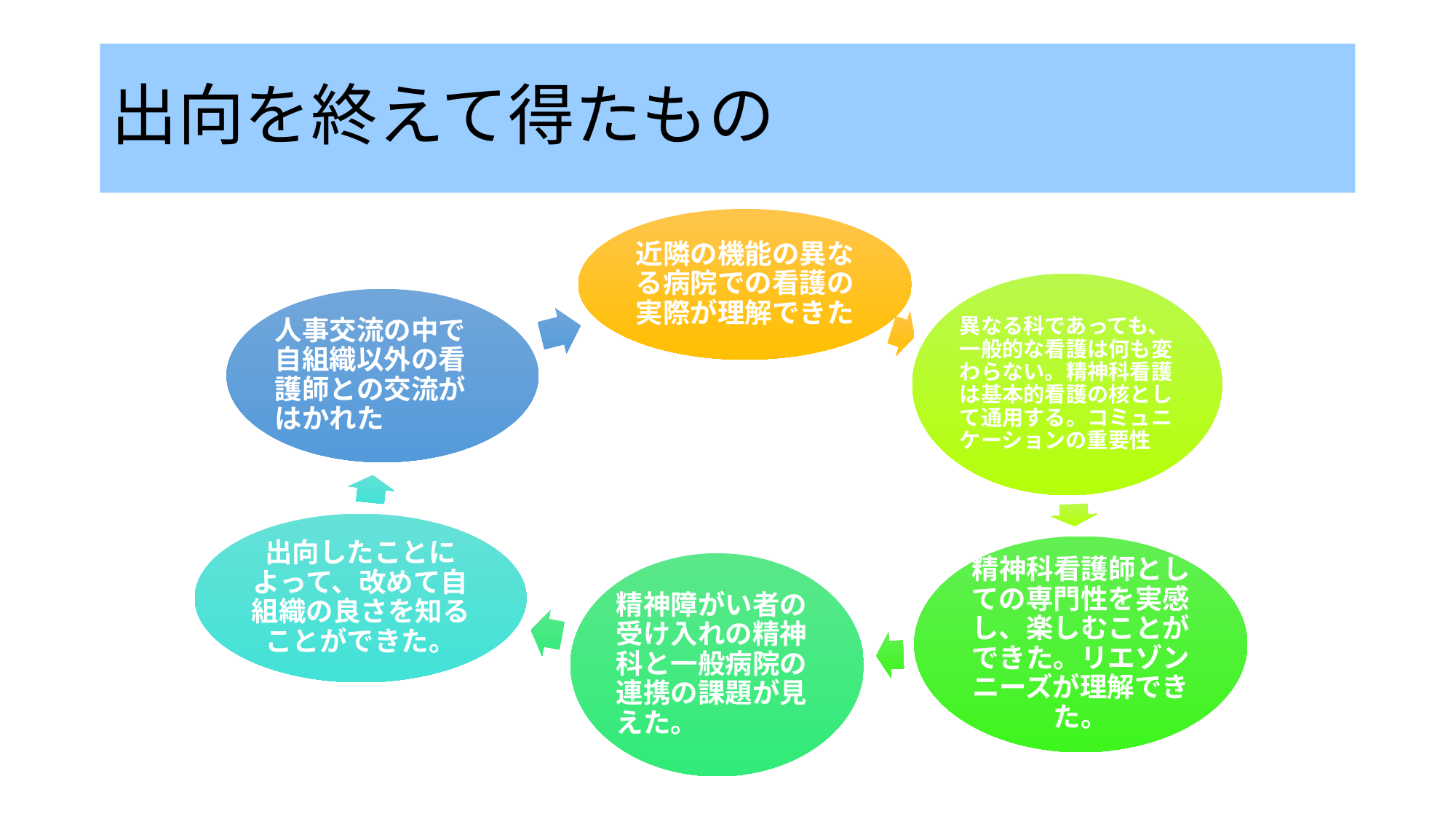

# 出向を終えて得たもの
近隣の機能の異なる病院での看護の実際が理解できた

異なる科であっても、一般的な看護は何も変わらない。精神科看護は基本的看護の核として通用する。コミュニケーションの重要性

精神科看護師としての専門性を実感し、楽しむことができた。リエゾンニーズが理解できた。

精神障がい者の受け入れの精神科と一般病院の連携の課題が見えた。

出向したことによって、改めて自組織の良さを知ることができた。

人事交流の中で自組織以外の看護師との交流がはかれた